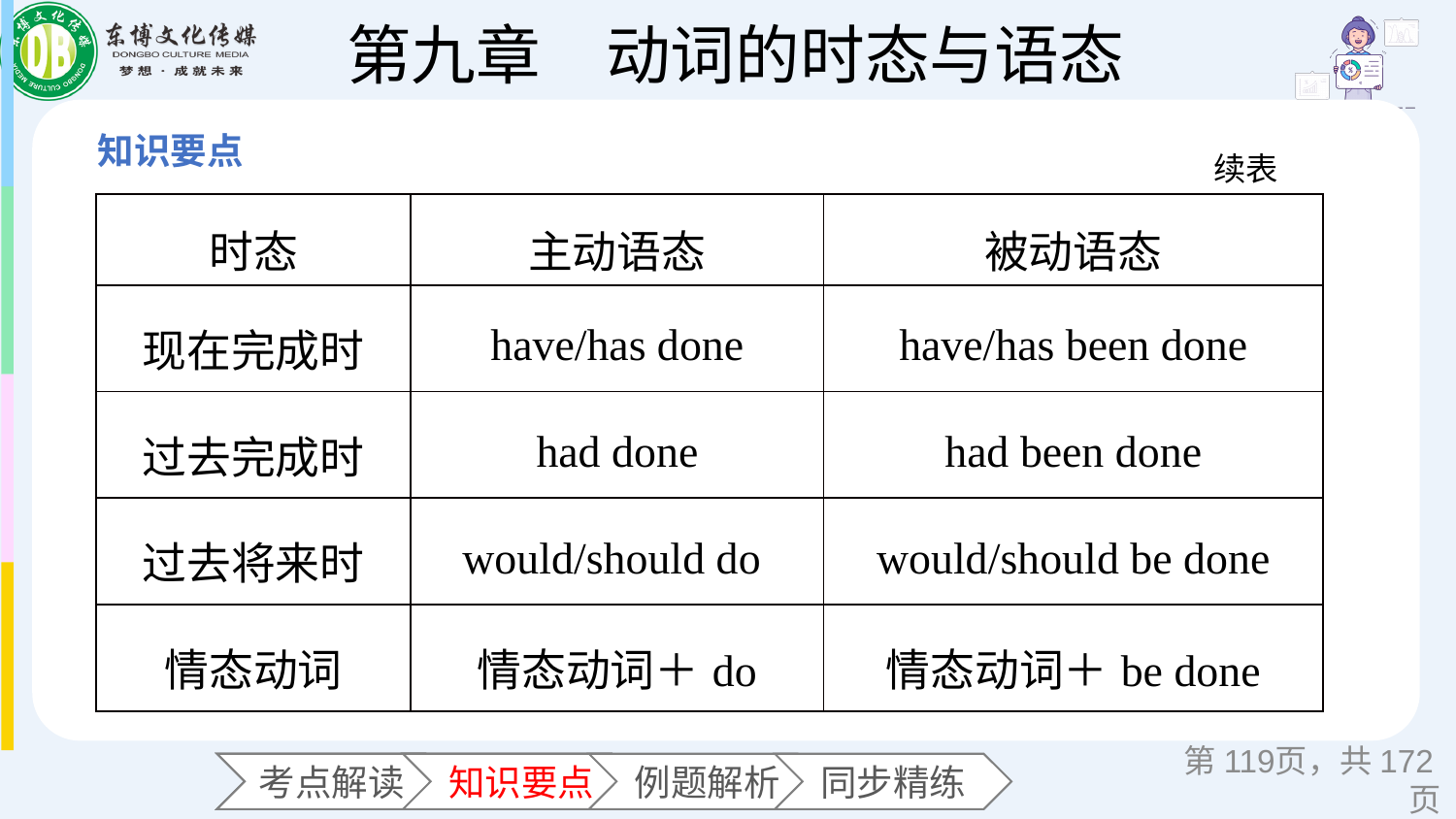

续表
| 时态 | 主动语态 | 被动语态 |
| --- | --- | --- |
| 现在完成时 | have/has done | have/has been done |
| 过去完成时 | had done | had been done |
| 过去将来时 | would/should do | would/should be done |
| 情态动词 | 情态动词＋do | 情态动词＋be done |
第119页，共172页